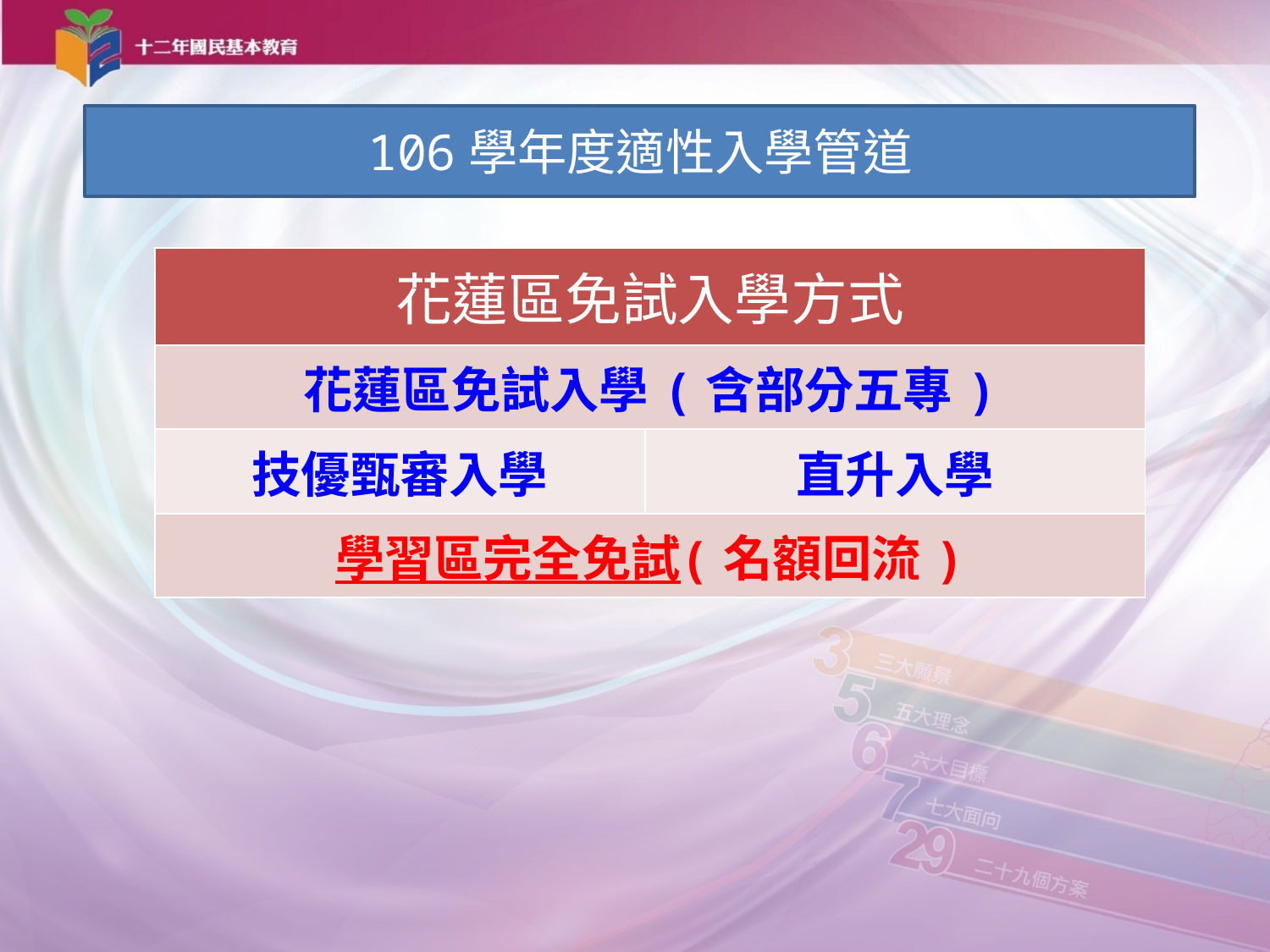

106學年度適性入學管道
| 花蓮區免試入學方式 |  |
| --- | --- |
| 花蓮區免試入學(含部分五專) |  |
| 技優甄審入學 | 直升入學 |
| 學習區完全免試(名額回流) |  |